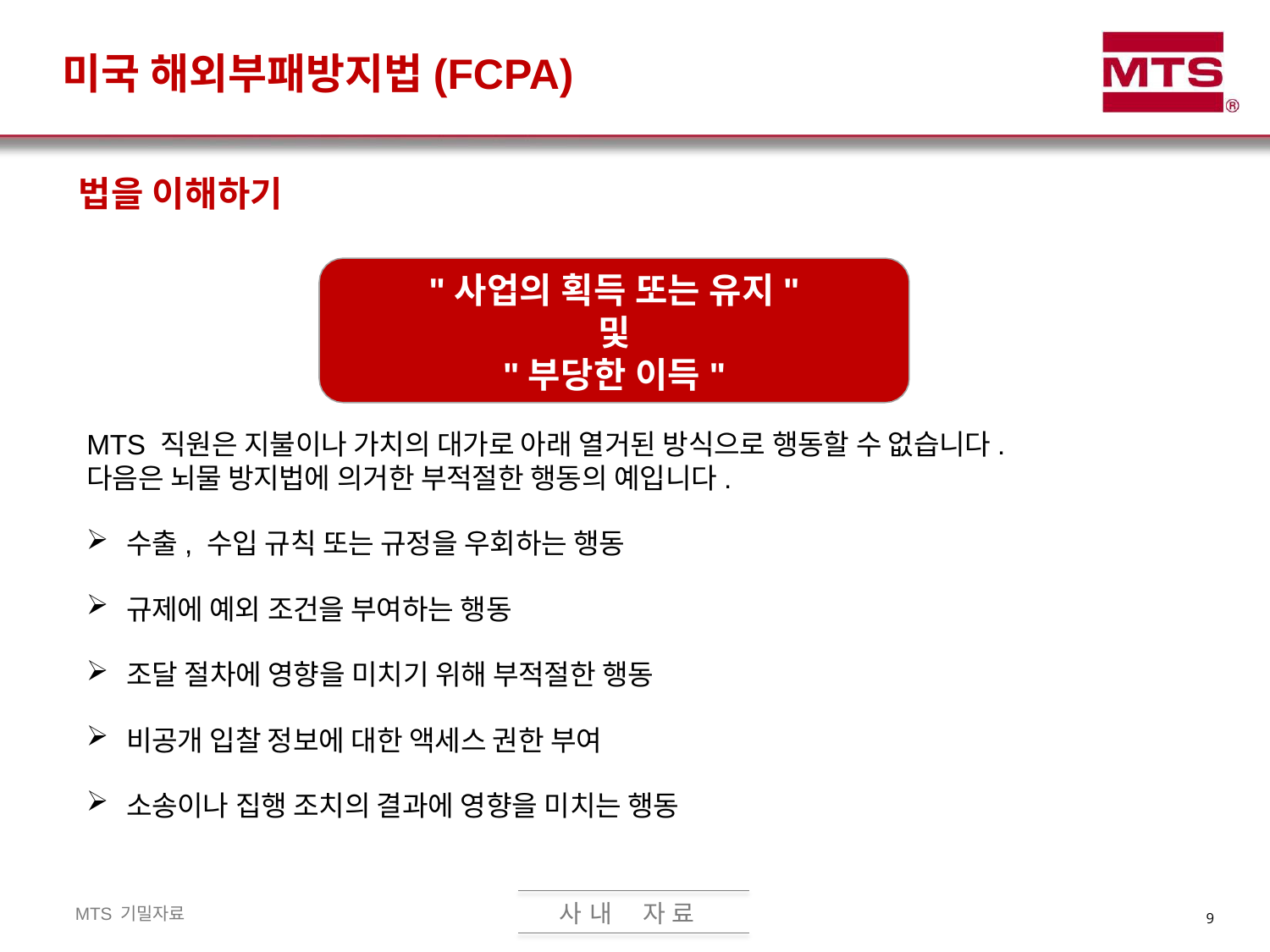

# 미국 해외부패방지법(FCPA)
법을 이해하기

"사업의 획득 또는 유지"
및
"부당한 이득"

MTS 직원은 지불이나 가치의 대가로 아래 열거된 방식으로 행동할 수 없습니다.
다음은 뇌물 방지법에 의거한 부적절한 행동의 예입니다.

수출, 수입 규칙 또는 규정을 우회하는 행동

규제에 예외 조건을 부여하는 행동

조달 절차에 영향을 미치기 위해 부적절한 행동

비공개 입찰 정보에 대한 액세스 권한 부여

소송이나 집행 조치의 결과에 영향을 미치는 행동
사 내
자 료
MTS 기밀자료
9